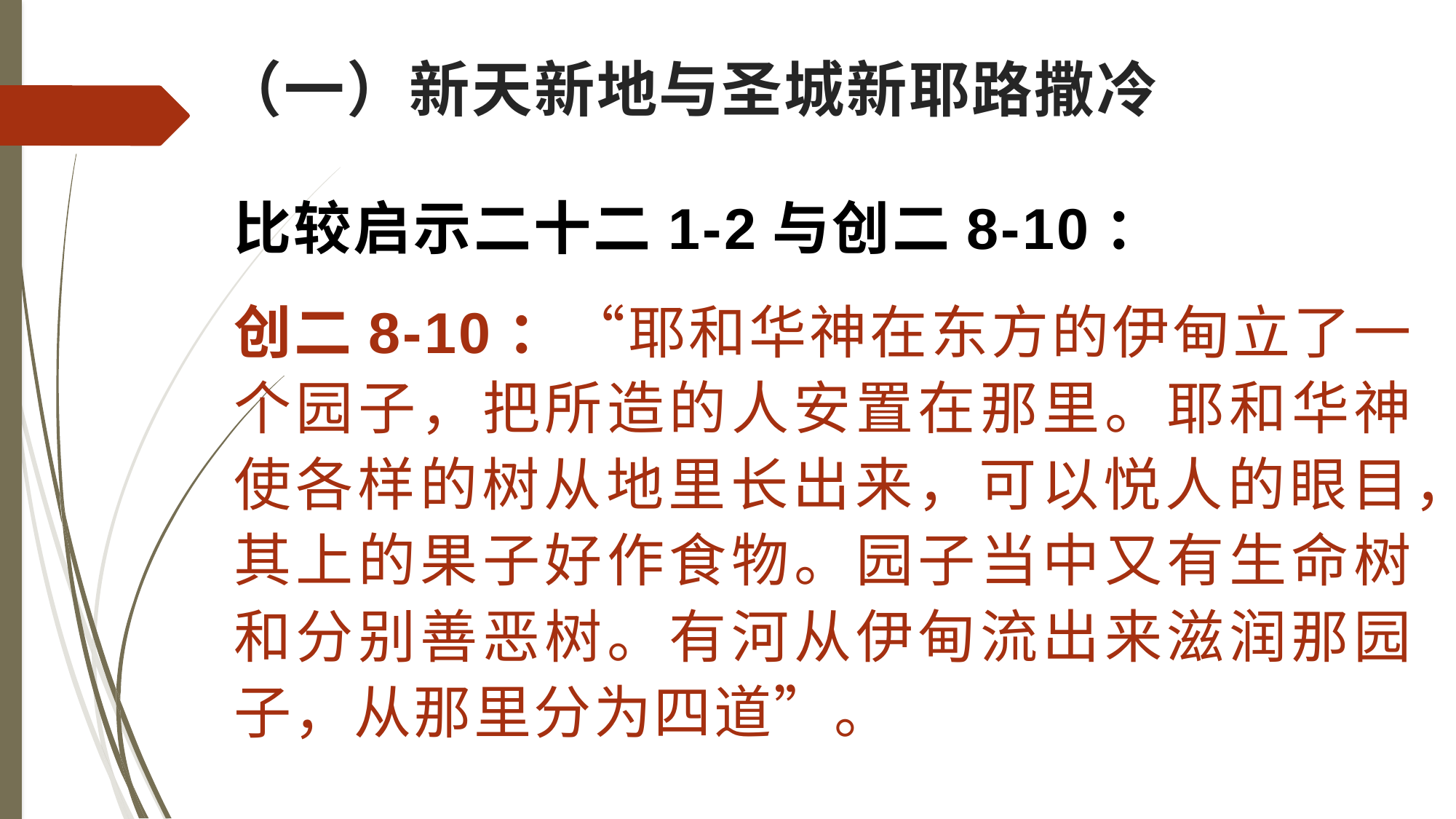

# （一）新天新地与圣城新耶路撒冷
比较启示二十二1-2与创二8-10：
创二8-10：“耶和华神在东方的伊甸立了一个园子，把所造的人安置在那里。耶和华神使各样的树从地里长出来，可以悦人的眼目，其上的果子好作食物。园子当中又有生命树和分别善恶树。有河从伊甸流出来滋润那园子，从那里分为四道”。